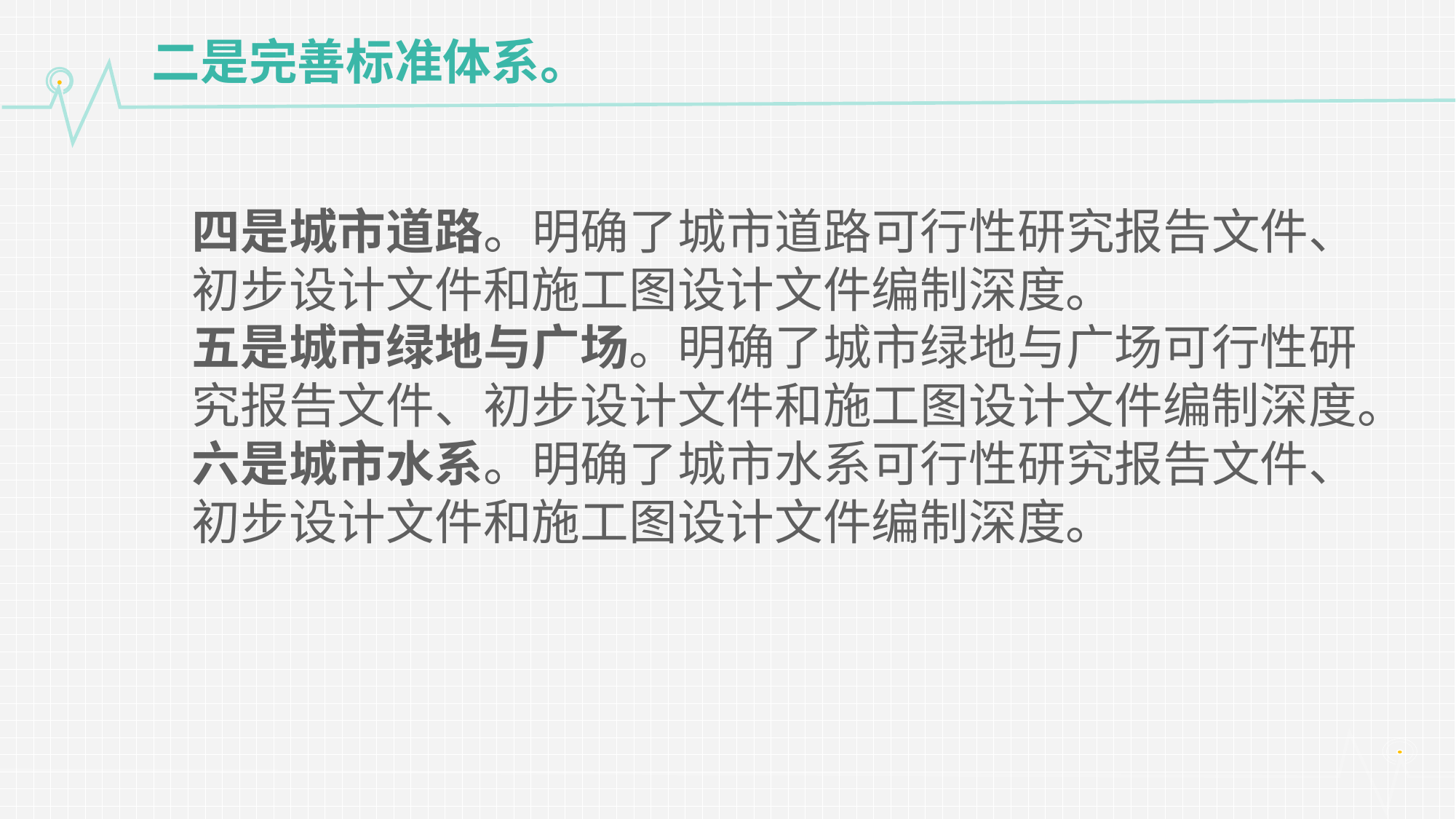

# 二是完善标准体系。
四是城市道路。明确了城市道路可行性研究报告文件、初步设计文件和施工图设计文件编制深度。
五是城市绿地与广场。明确了城市绿地与广场可行性研究报告文件、初步设计文件和施工图设计文件编制深度。
六是城市水系。明确了城市水系可行性研究报告文件、初步设计文件和施工图设计文件编制深度。